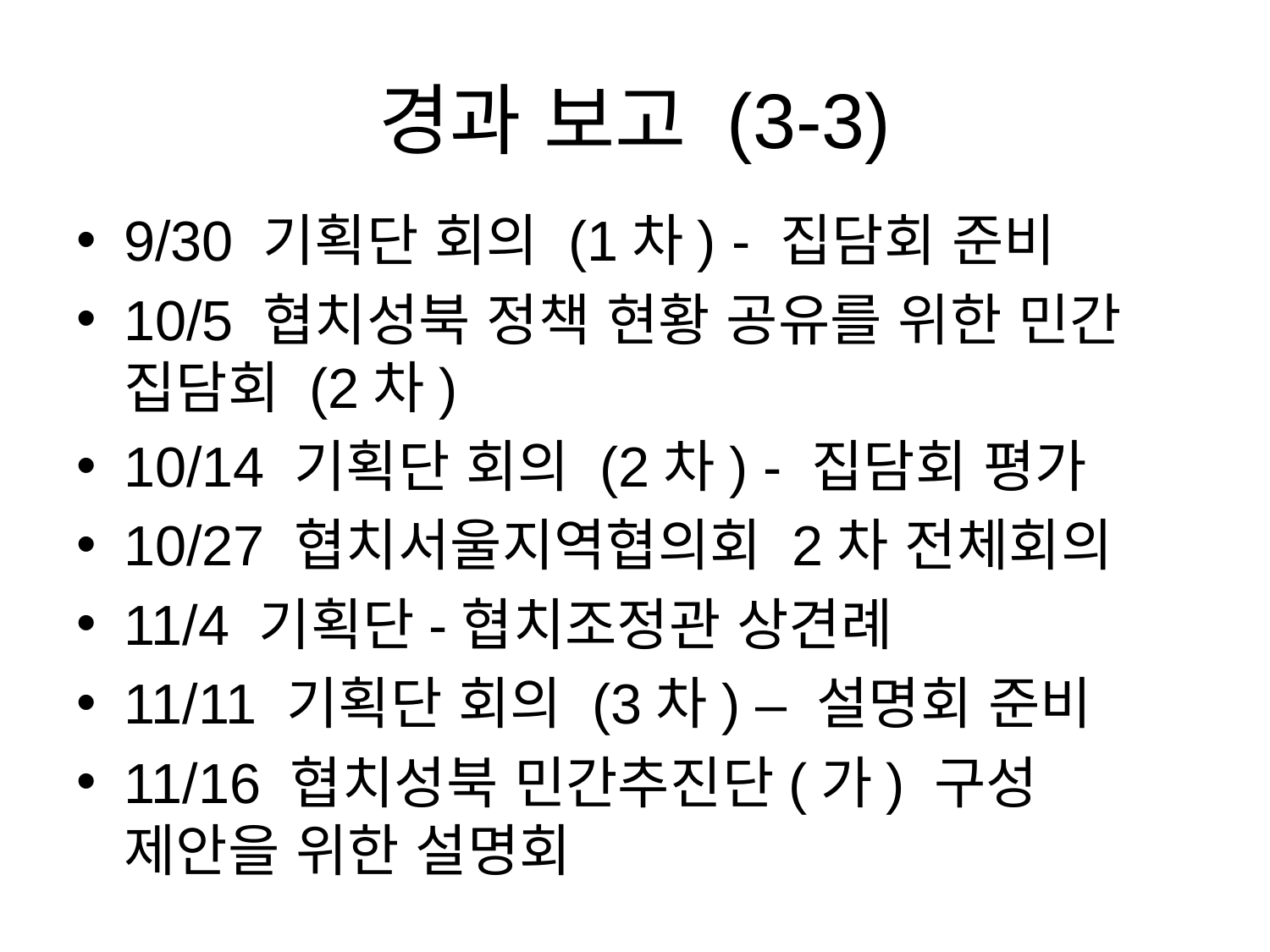

# 경과 보고 (3-3)
9/30 기획단 회의 (1차) - 집담회 준비
10/5 협치성북 정책 현황 공유를 위한 민간 집담회 (2차)
10/14 기획단 회의 (2차) - 집담회 평가
10/27 협치서울지역협의회 2차 전체회의
11/4 기획단-협치조정관 상견례
11/11 기획단 회의 (3차) – 설명회 준비
11/16 협치성북 민간추진단(가) 구성 제안을 위한 설명회